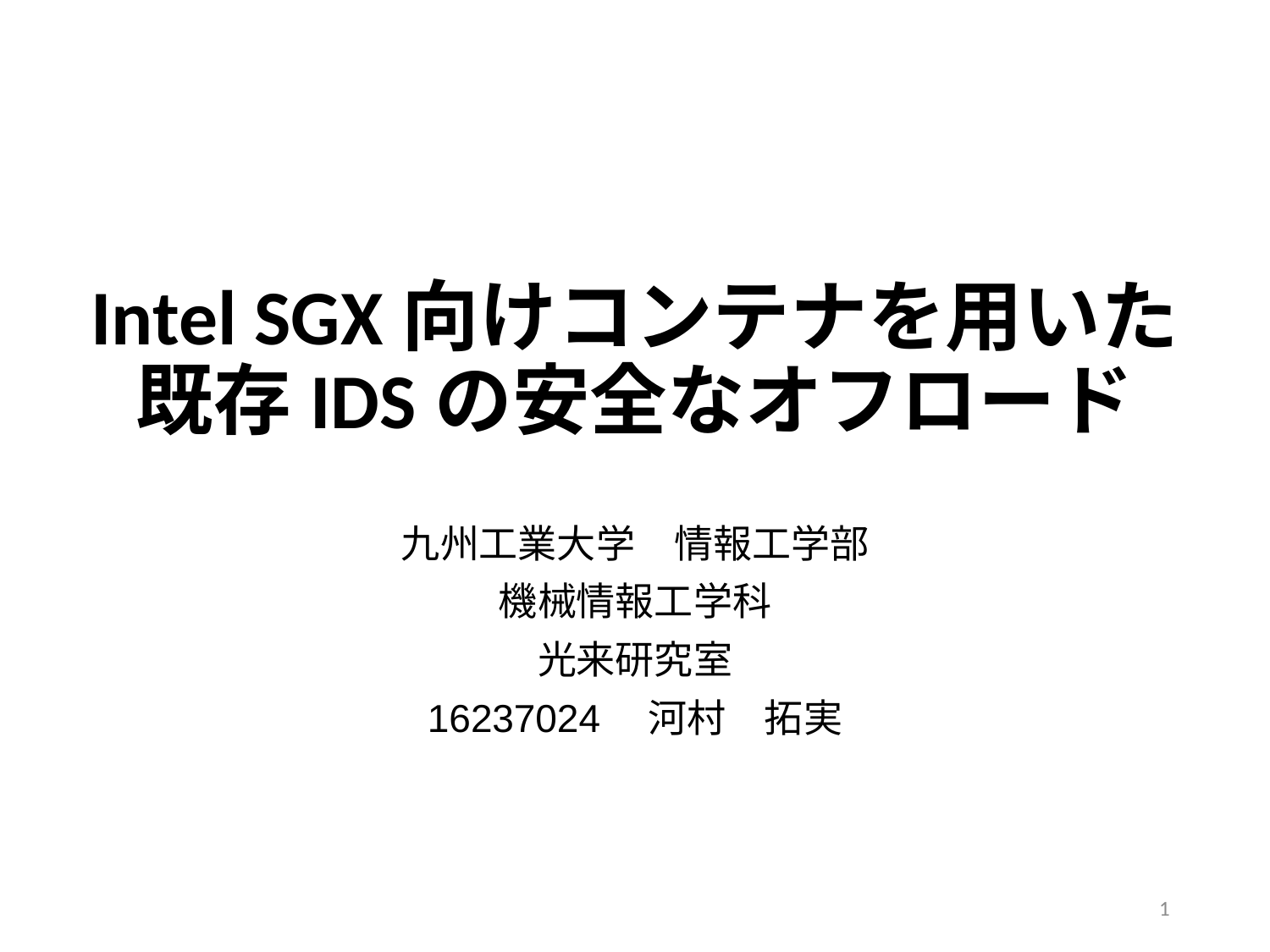

# Intel SGX向けコンテナを用いた 既存IDSの安全なオフロード
九州工業大学　情報工学部
機械情報工学科
光来研究室
16237024　河村　拓実
1